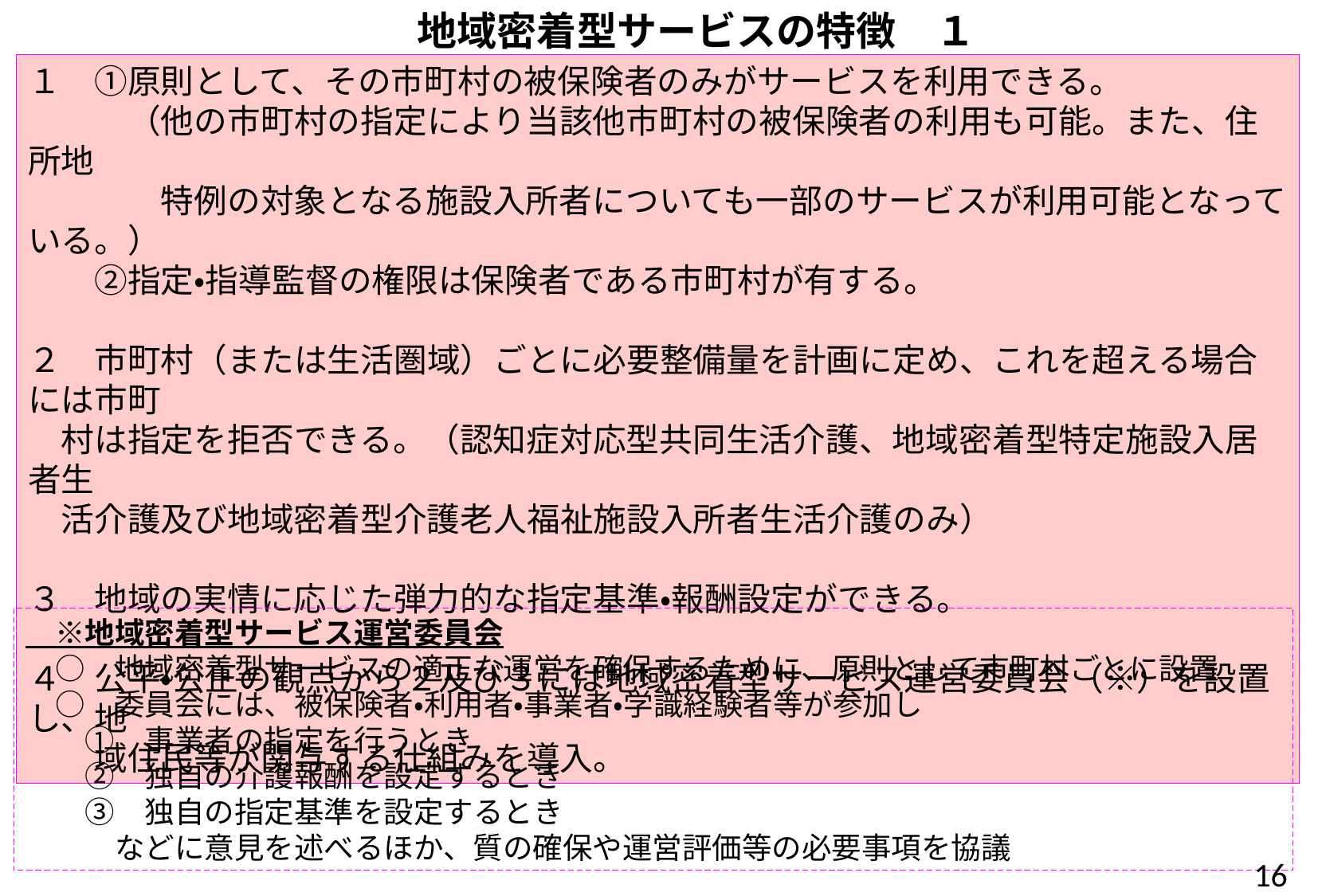

地域密着型サービスの特徴　１
１　①原則として、その市町村の被保険者のみがサービスを利用できる。
　　　（他の市町村の指定により当該他市町村の被保険者の利用も可能。また、住所地
　　　　特例の対象となる施設入所者についても一部のサービスが利用可能となっている。）
　　②指定・指導監督の権限は保険者である市町村が有する。

２　市町村（または生活圏域）ごとに必要整備量を計画に定め、これを超える場合には市町
　村は指定を拒否できる。（認知症対応型共同生活介護、地域密着型特定施設入居者生
　活介護及び地域密着型介護老人福祉施設入所者生活介護のみ）

３　地域の実情に応じた弾力的な指定基準・報酬設定ができる。

４　公平・公正の観点から２及び３には地域密着型サービス運営委員会（※）を設置し、地
　　域住民等が関与する仕組みを導入。
　※地域密着型サービス運営委員会
　○　地域密着型サービスの適正な運営を確保するために、原則として市町村ごとに設置
　○　委員会には、被保険者・利用者・事業者・学識経験者等が参加し
　　①　事業者の指定を行うとき
　　②　独自の介護報酬を設定するとき
　　③　独自の指定基準を設定するとき
　　　などに意見を述べるほか、質の確保や運営評価等の必要事項を協議
16